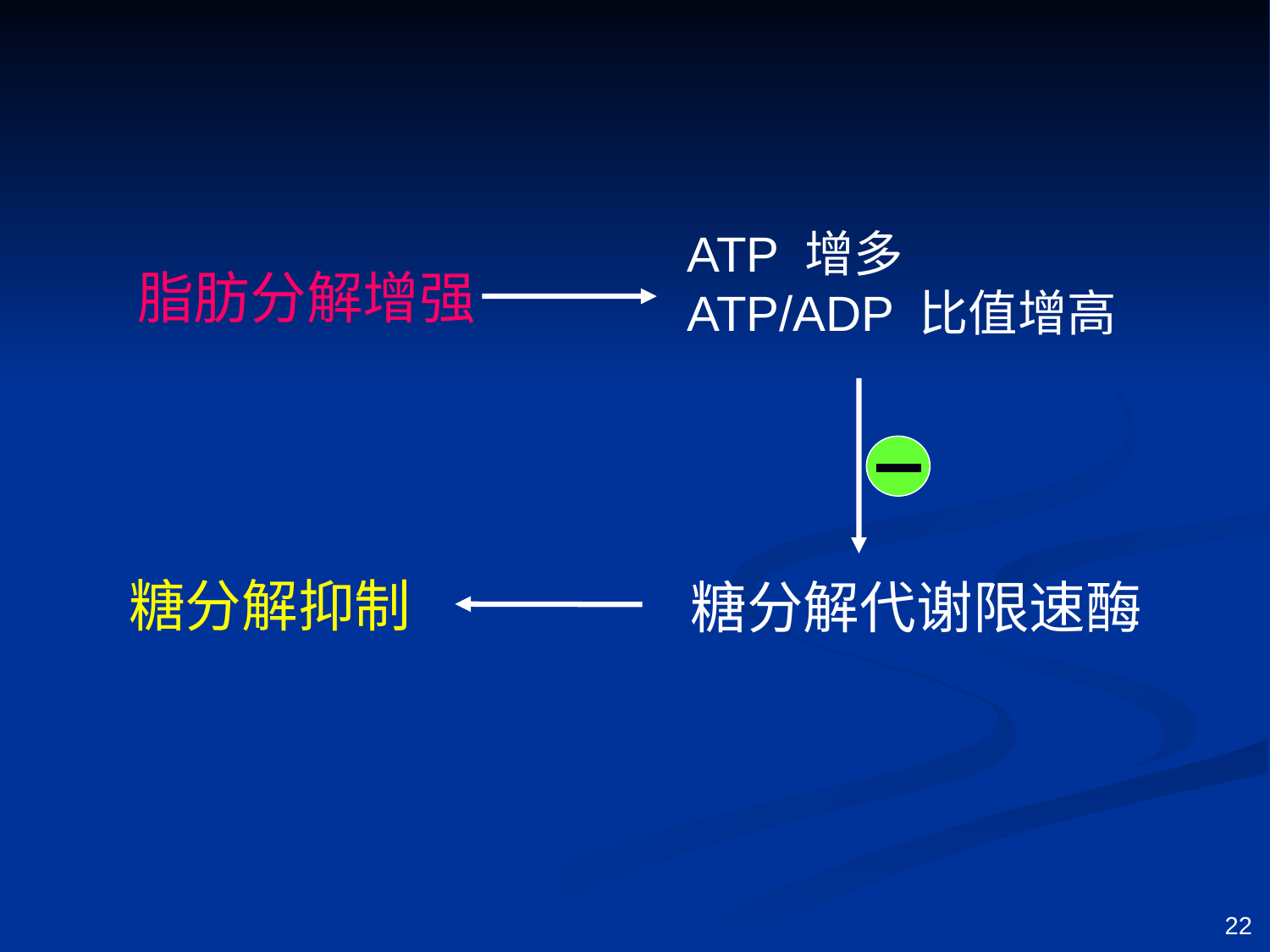

ATP 增多
ATP/ADP 比值增高
脂肪分解增强

糖分解代谢限速酶

糖分解抑制

22